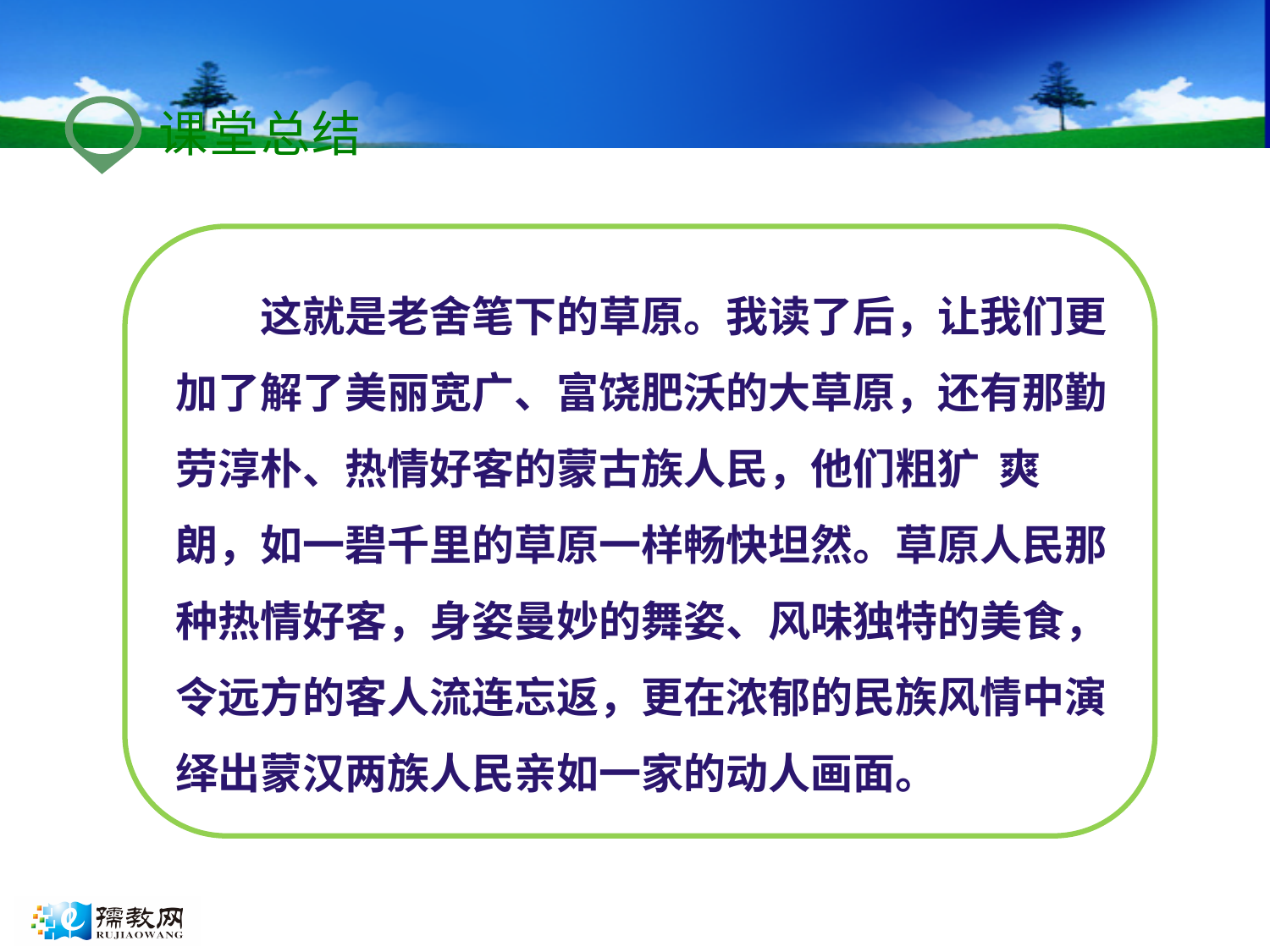

课堂总结

   这就是老舍笔下的草原。我读了后，让我们更加了解了美丽宽广、富饶肥沃的大草原，还有那勤劳淳朴、热情好客的蒙古族人民，他们粗犷  爽朗，如一碧千里的草原一样畅快坦然。草原人民那种热情好客，身姿曼妙的舞姿、风味独特的美食，令远方的客人流连忘返，更在浓郁的民族风情中演绎出蒙汉两族人民亲如一家的动人画面。